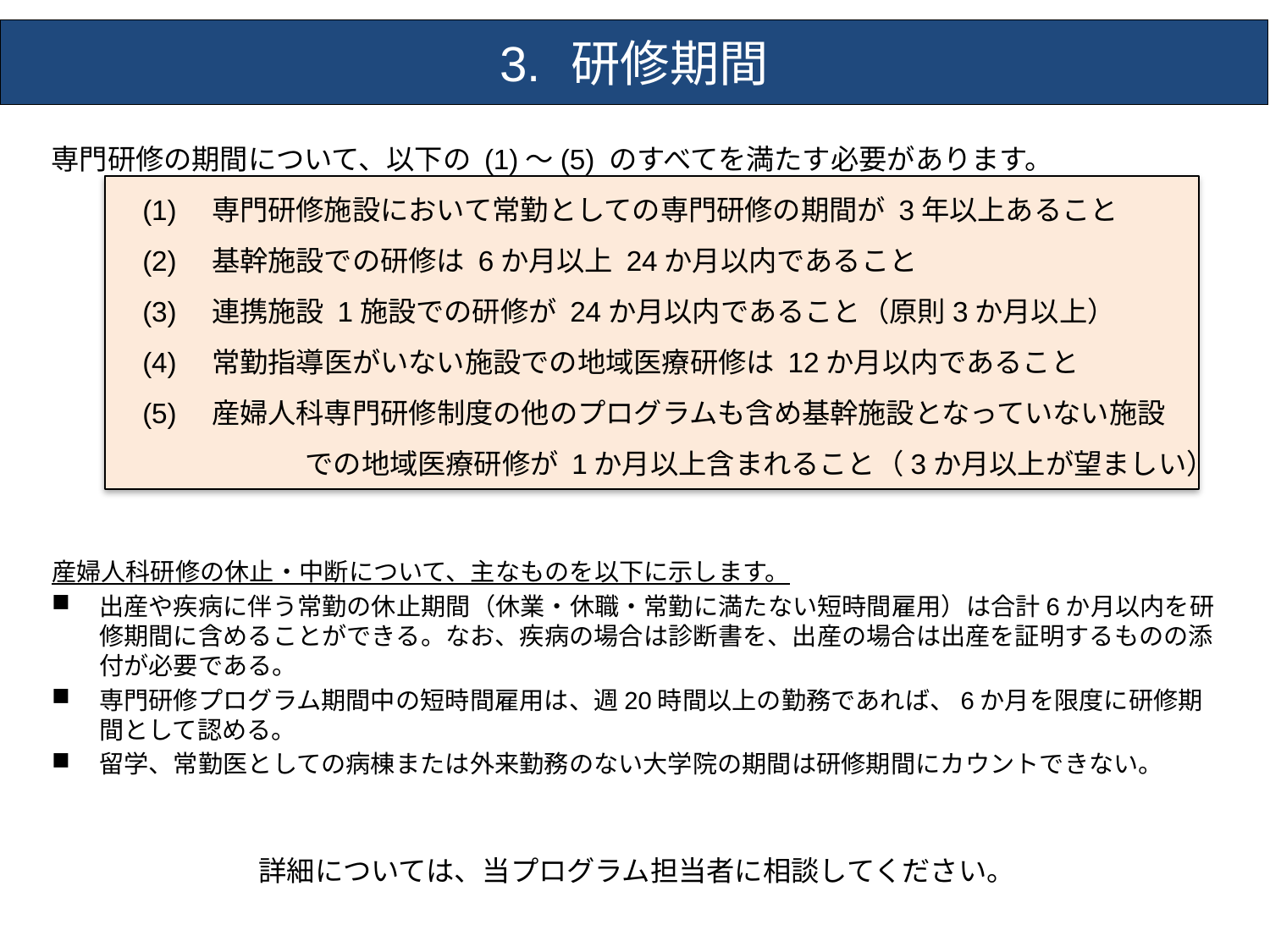

# 研修期間
専門研修の期間について、以下の (1)〜(5) のすべてを満たす必要があります。
　　　(1)　専門研修施設において常勤としての専門研修の期間が 3年以上あること
　　　(2)　基幹施設での研修は 6か月以上 24か月以内であること
　　　(3)　連携施設 1施設での研修が 24か月以内であること（原則3か月以上）
　　　(4)　常勤指導医がいない施設での地域医療研修は 12か月以内であること
　　　(5)　産婦人科専門研修制度の他のプログラムも含め基幹施設となっていない施設
		での地域医療研修が 1か月以上含まれること（3か月以上が望ましい）

産婦人科研修の休止・中断について、主なものを以下に示します。
出産や疾病に伴う常勤の休止期間（休業・休職・常勤に満たない短時間雇用）は合計6か月以内を研修期間に含めることができる。なお、疾病の場合は診断書を、出産の場合は出産を証明するものの添付が必要である。
専門研修プログラム期間中の短時間雇用は、週20時間以上の勤務であれば、6か月を限度に研修期間として認める。
留学、常勤医としての病棟または外来勤務のない大学院の期間は研修期間にカウントできない。

詳細については、当プログラム担当者に相談してください。